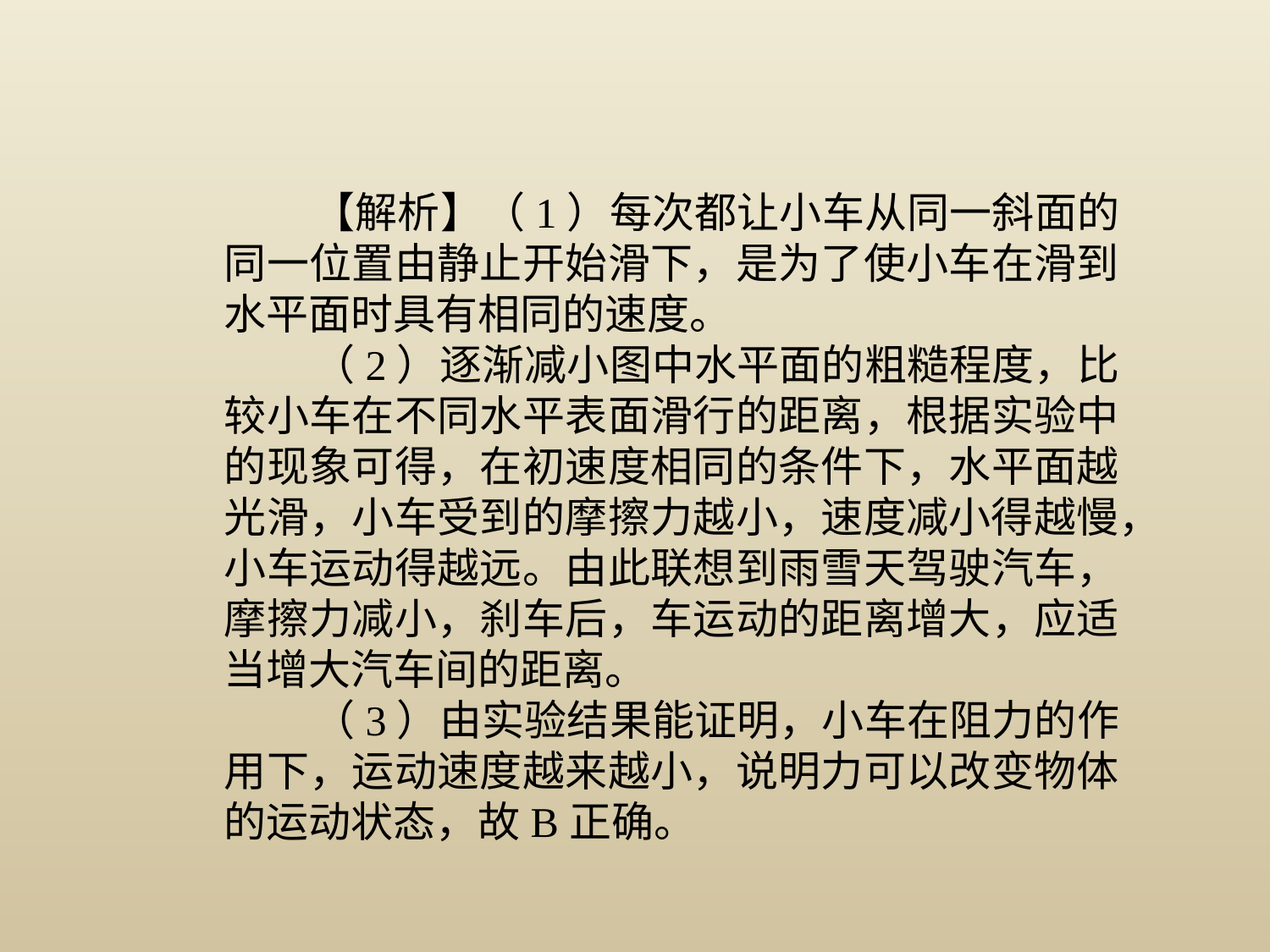

【解析】（1）每次都让小车从同一斜面的同一位置由静止开始滑下，是为了使小车在滑到水平面时具有相同的速度。
        （2）逐渐减小图中水平面的粗糙程度，比较小车在不同水平表面滑行的距离，根据实验中的现象可得，在初速度相同的条件下，水平面越光滑，小车受到的摩擦力越小，速度减小得越慢，小车运动得越远。由此联想到雨雪天驾驶汽车，摩擦力减小，刹车后，车运动的距离增大，应适当增大汽车间的距离。
        （3）由实验结果能证明，小车在阻力的作用下，运动速度越来越小，说明力可以改变物体的运动状态，故B正确。